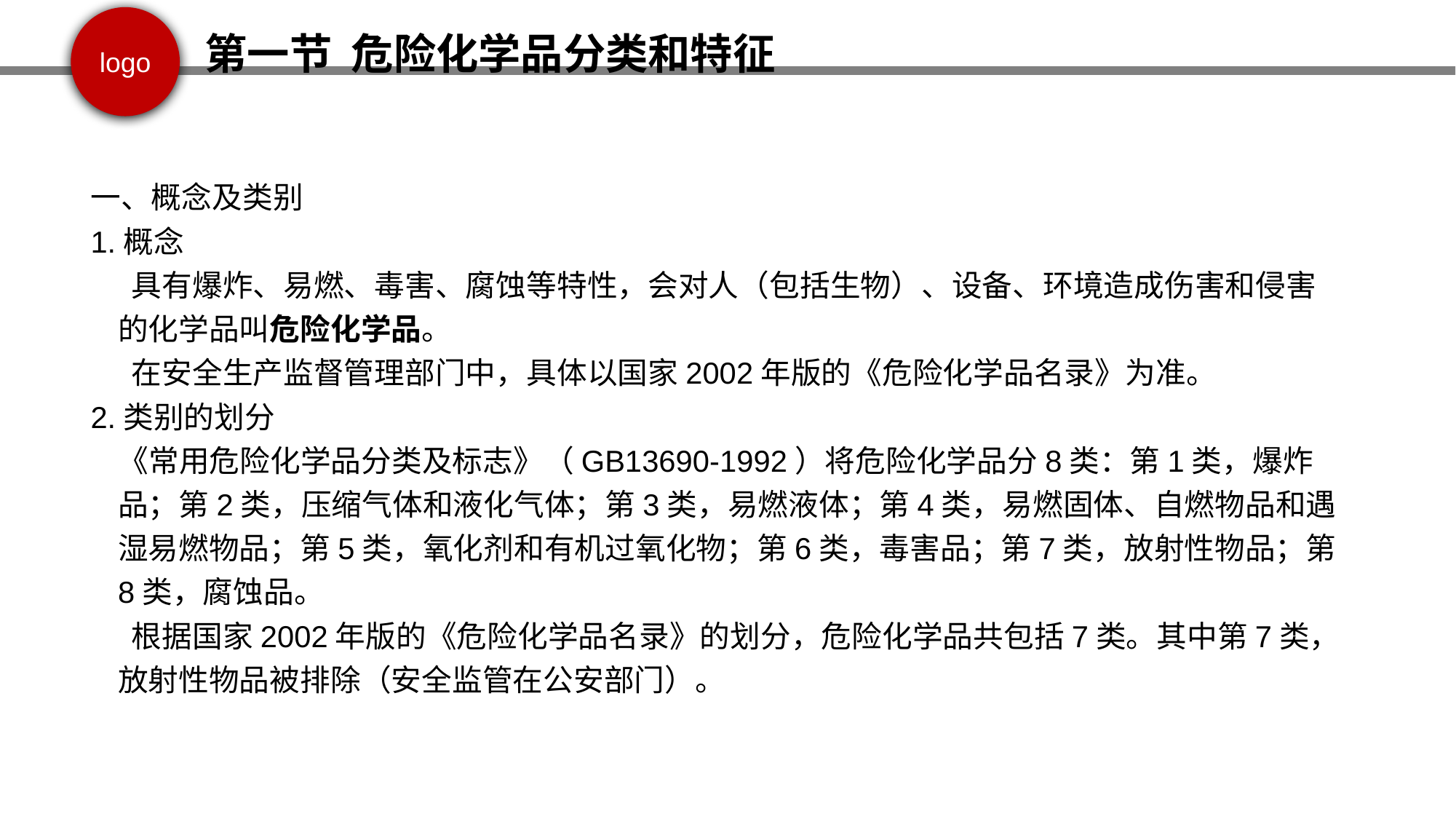

第一节  危险化学品分类和特征
一、概念及类别
1.概念
     具有爆炸、易燃、毒害、腐蚀等特性，会对人（包括生物）、设备、环境造成伤害和侵害的化学品叫危险化学品。
     在安全生产监督管理部门中，具体以国家2002年版的《危险化学品名录》为准。
2.类别的划分
   《常用危险化学品分类及标志》（GB13690-1992）将危险化学品分8类：第1类，爆炸品；第2类，压缩气体和液化气体；第3类，易燃液体；第4类，易燃固体、自燃物品和遇湿易燃物品；第5类，氧化剂和有机过氧化物；第6类，毒害品；第7类，放射性物品；第8类，腐蚀品。
     根据国家2002年版的《危险化学品名录》的划分，危险化学品共包括7类。其中第7类，放射性物品被排除（安全监管在公安部门）。